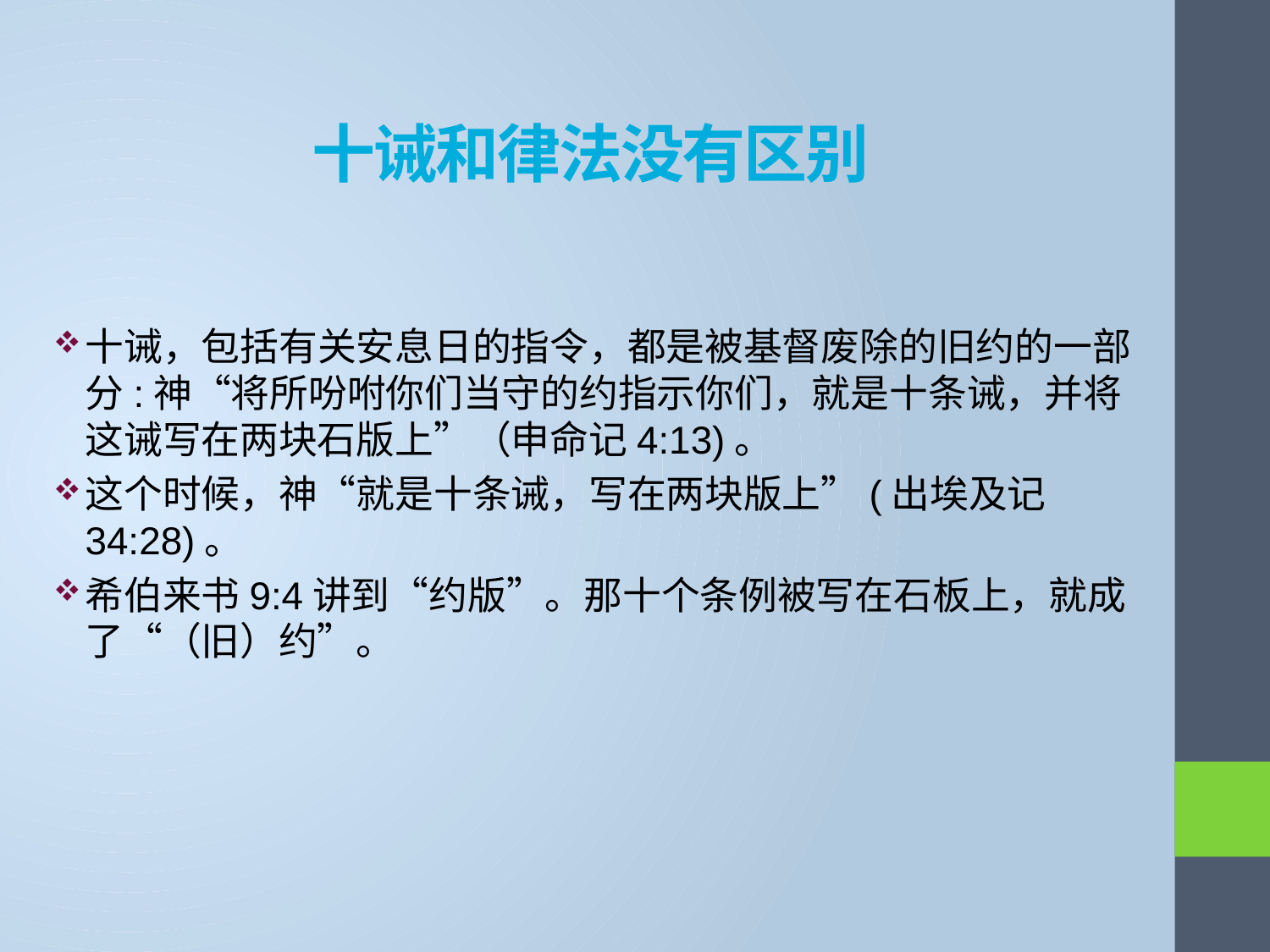

# 十诫和律法没有区别
十诫，包括有关安息日的指令，都是被基督废除的旧约的一部分:神“将所吩咐你们当守的约指示你们，就是十条诫，并将这诫写在两块石版上”（申命记4:13)。
这个时候，神“就是十条诫，写在两块版上”(出埃及记 34:28)。
希伯来书9:4讲到“约版”。那十个条例被写在石板上，就成了“（旧）约”。